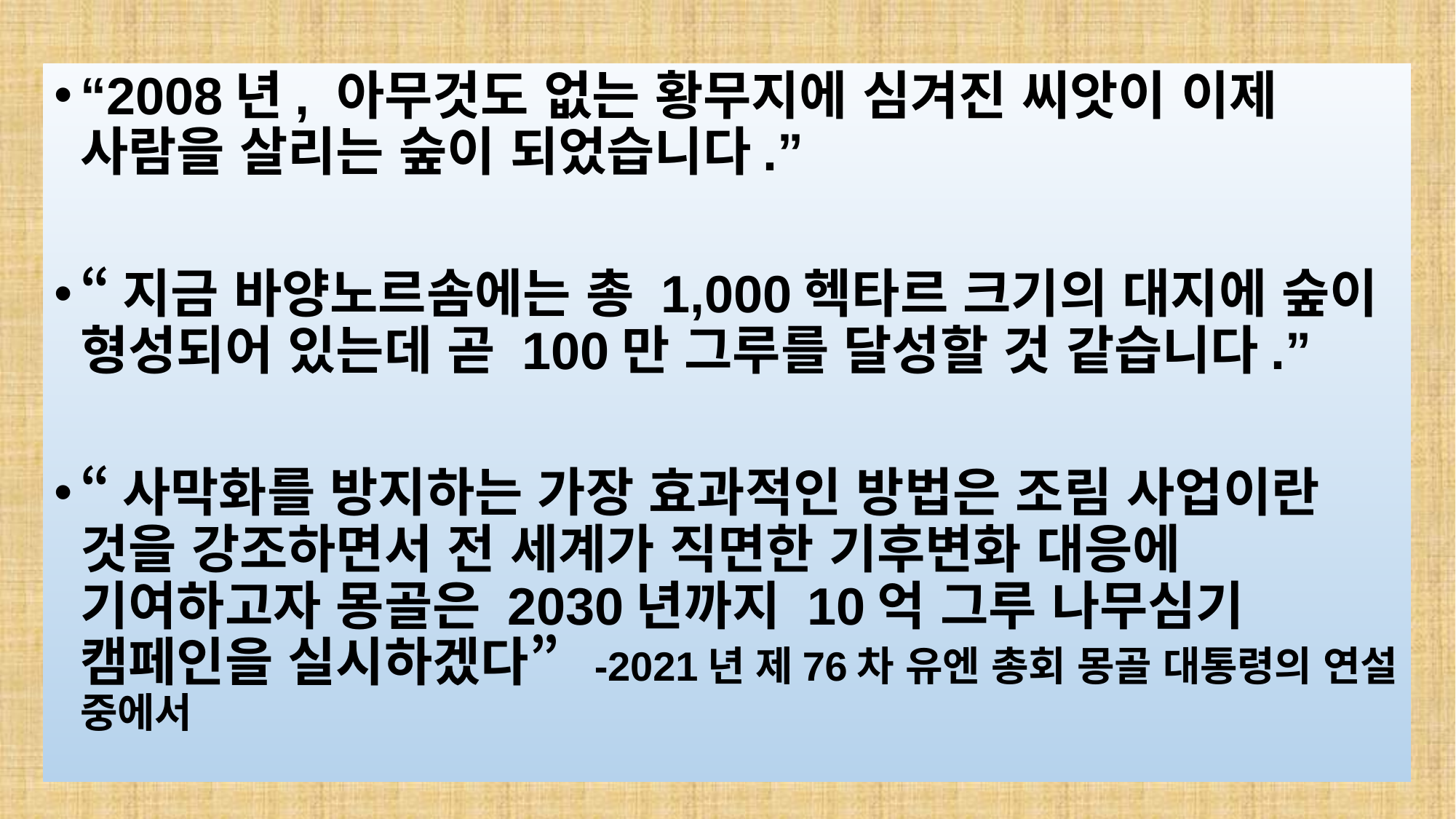

“2008년, 아무것도 없는 황무지에 심겨진 씨앗이 이제 사람을 살리는 숲이 되었습니다.”

“지금 바양노르솜에는 총 1,000헥타르 크기의 대지에 숲이 형성되어 있는데 곧 100만 그루를 달성할 것 같습니다.”

“사막화를 방지하는 가장 효과적인 방법은 조림 사업이란 것을 강조하면서 전 세계가 직면한 기후변화 대응에 기여하고자 몽골은 2030년까지 10억 그루 나무심기 캠페인을 실시하겠다”  -2021년 제76차 유엔 총회 몽골 대통령의 연설 중에서